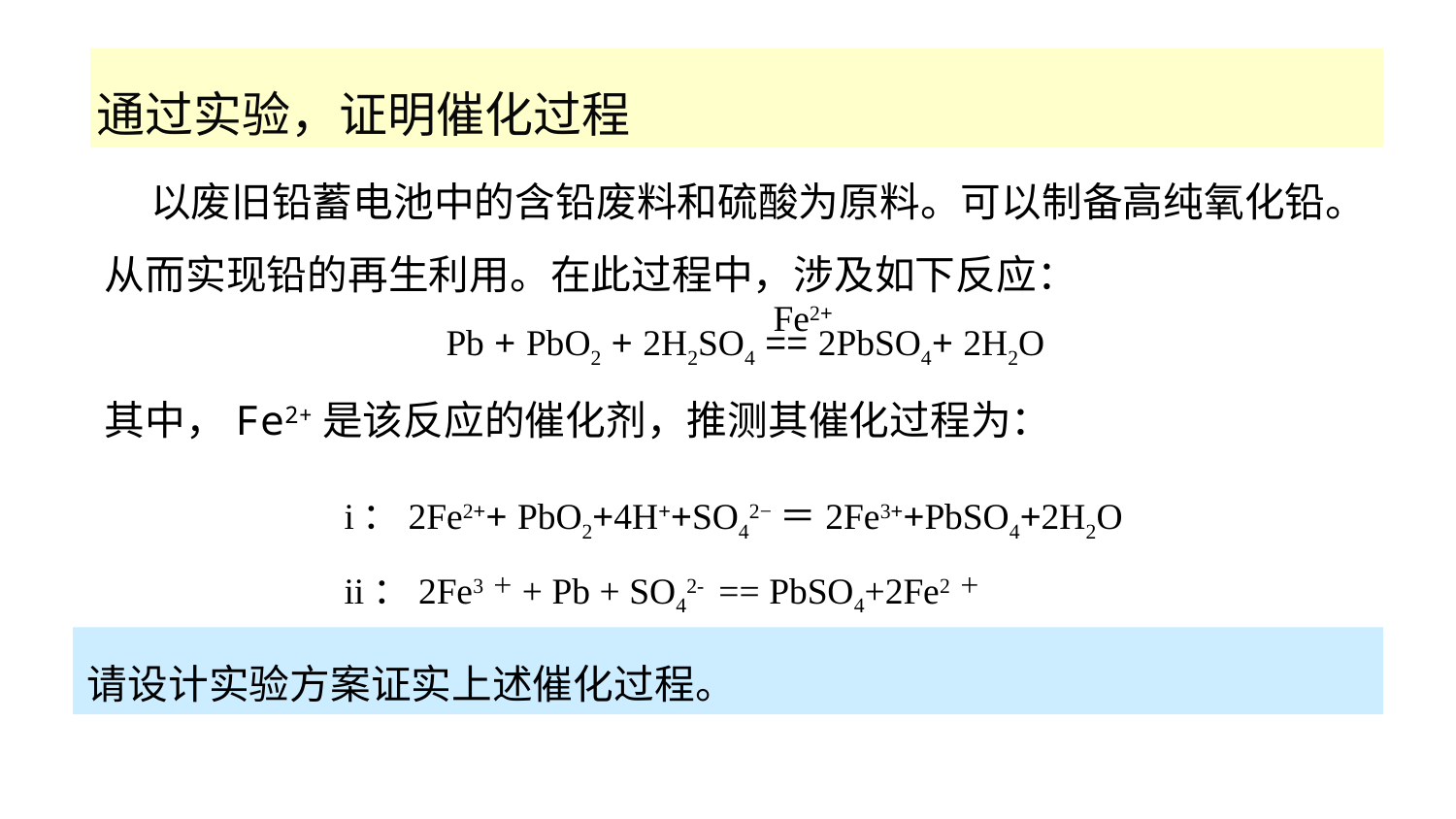

通过实验，证明催化过程
    以废旧铅蓄电池中的含铅废料和硫酸为原料。可以制备高纯氧化铅。从而实现铅的再生利用。在此过程中，涉及如下反应：

其中，Fe2+是该反应的催化剂，推测其催化过程为：

Fe2+
Pb + PbO2 + 2H2SO4 == 2PbSO4+ 2H2O
i：2Fe2++ PbO2+4H++SO42−＝2Fe3++PbSO4+2H2O
ii：2Fe3＋+ Pb + SO42-  == PbSO4+2Fe2＋
请设计实验方案证实上述催化过程。